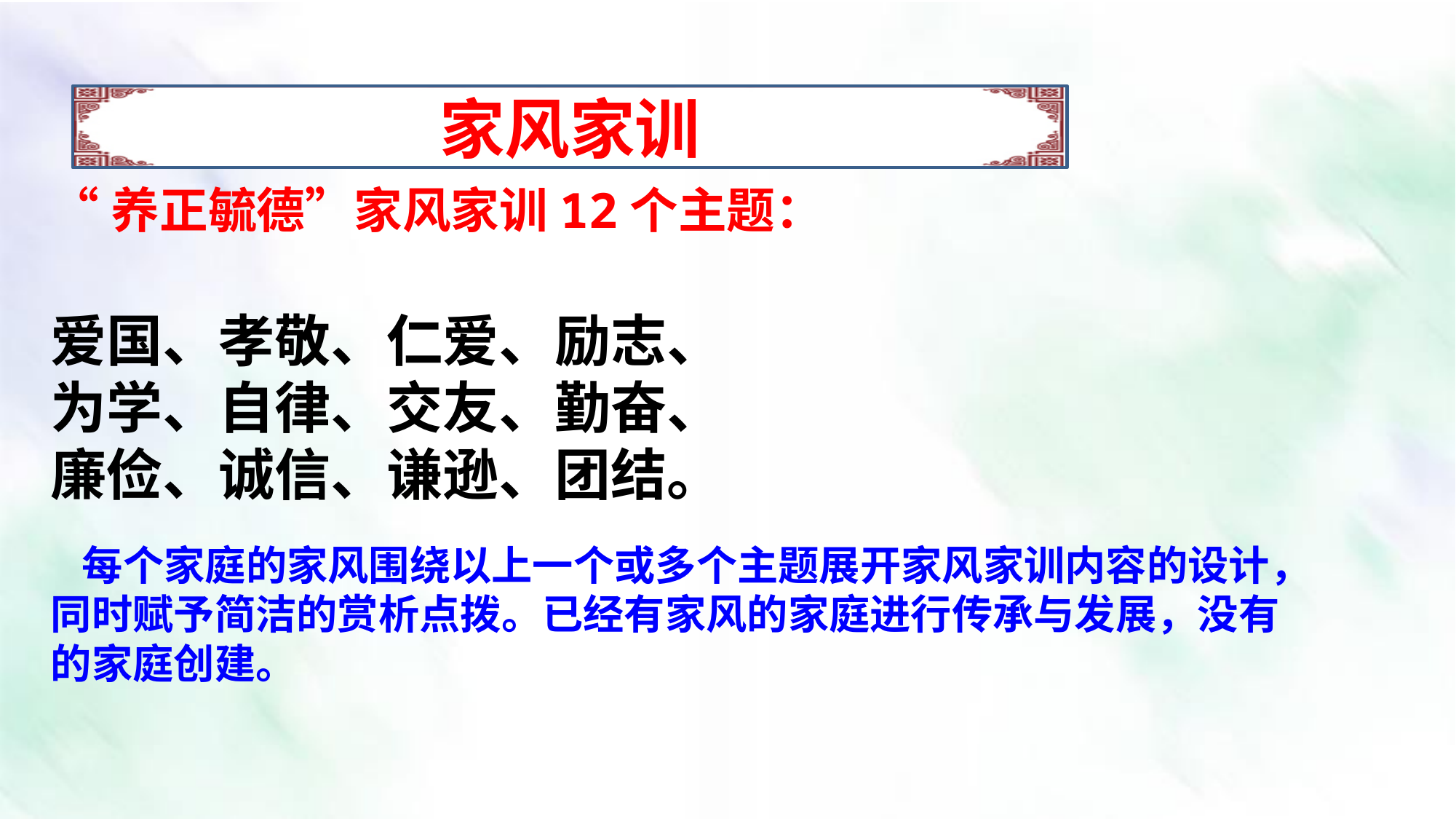

家风家训
“养正毓德”家风家训12个主题：

爱国、孝敬、仁爱、励志、
为学、自律、交友、勤奋、
廉俭、诚信、谦逊、团结。

    每个家庭的家风围绕以上一个或多个主题展开家风家训内容的设计，同时赋予简洁的赏析点拨。已经有家风的家庭进行传承与发展，没有的家庭创建。